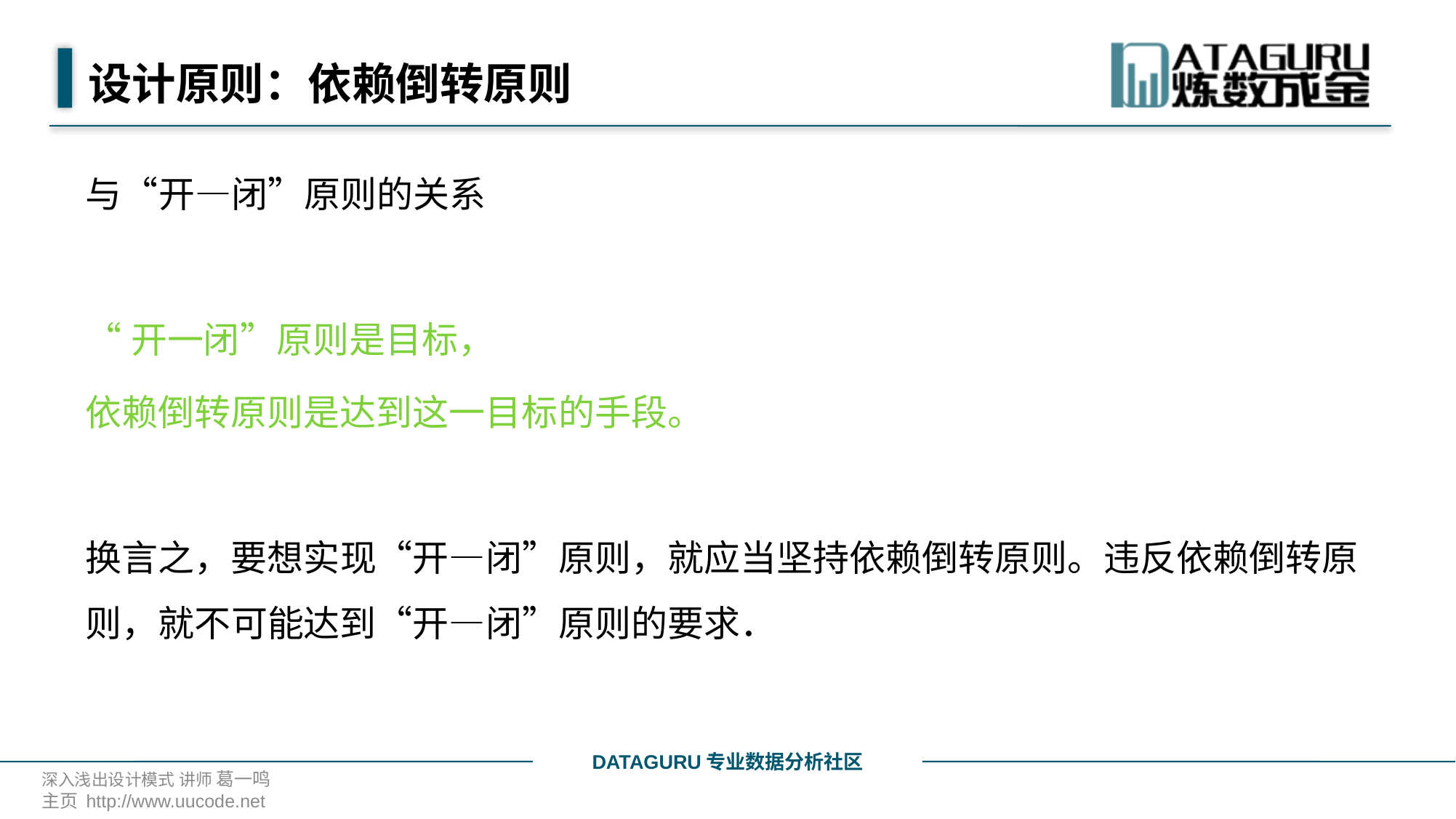

# 设计原则：依赖倒转原则
与“开—闭”原则的关系

“开一闭”原则是目标，
依赖倒转原则是达到这一目标的手段。

换言之，要想实现“开—闭”原则，就应当坚持依赖倒转原则。违反依赖倒转原则，就不可能达到“开—闭”原则的要求．